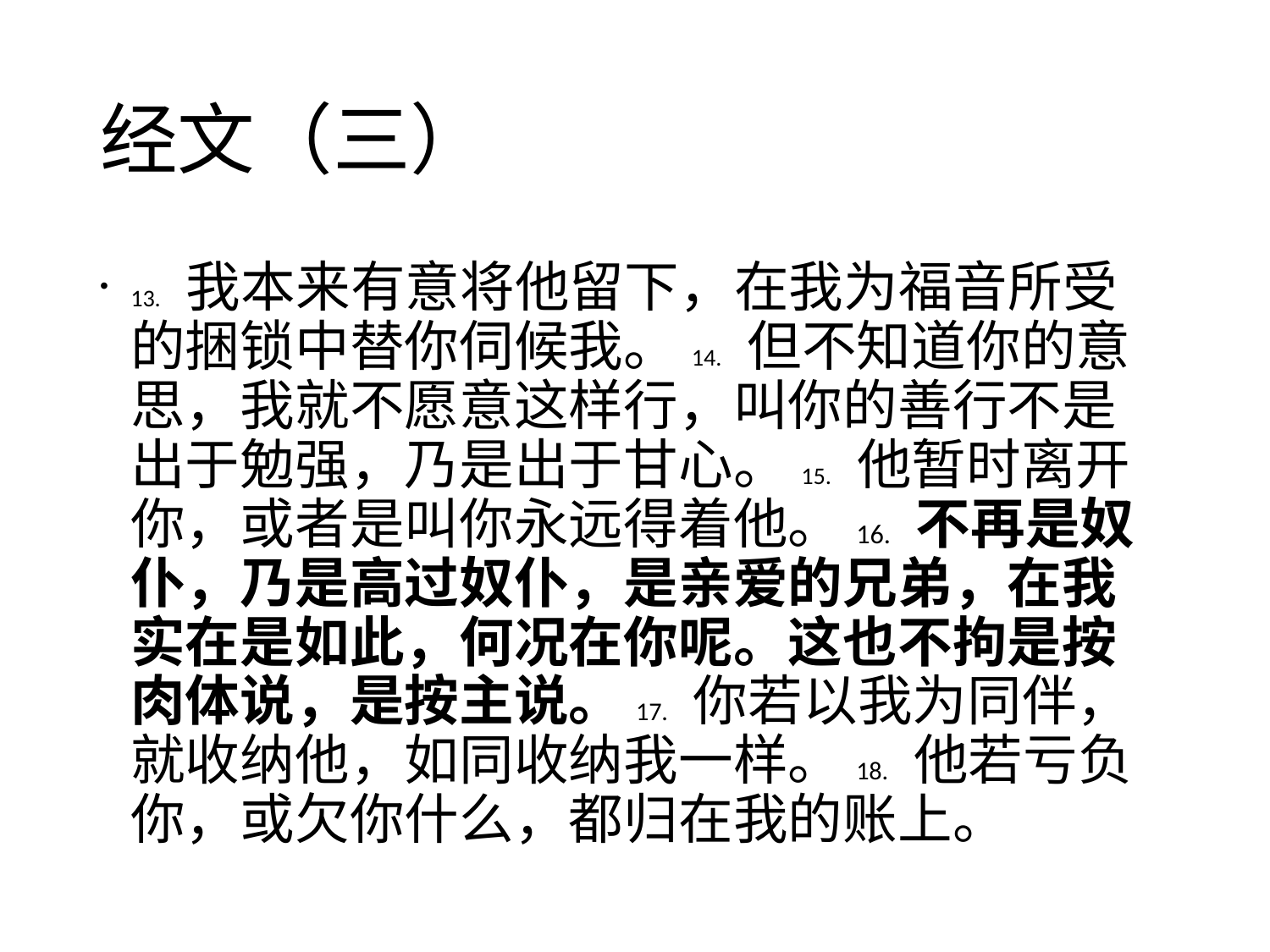

# 经文（三）
13. 我本来有意将他留下，在我为福音所受的捆锁中替你伺候我。14. 但不知道你的意思，我就不愿意这样行，叫你的善行不是出于勉强，乃是出于甘心。15. 他暂时离开你，或者是叫你永远得着他。16. 不再是奴仆，乃是高过奴仆，是亲爱的兄弟，在我实在是如此，何况在你呢。这也不拘是按肉体说，是按主说。 17. 你若以我为同伴，就收纳他，如同收纳我一样。18. 他若亏负你，或欠你什么，都归在我的账上。